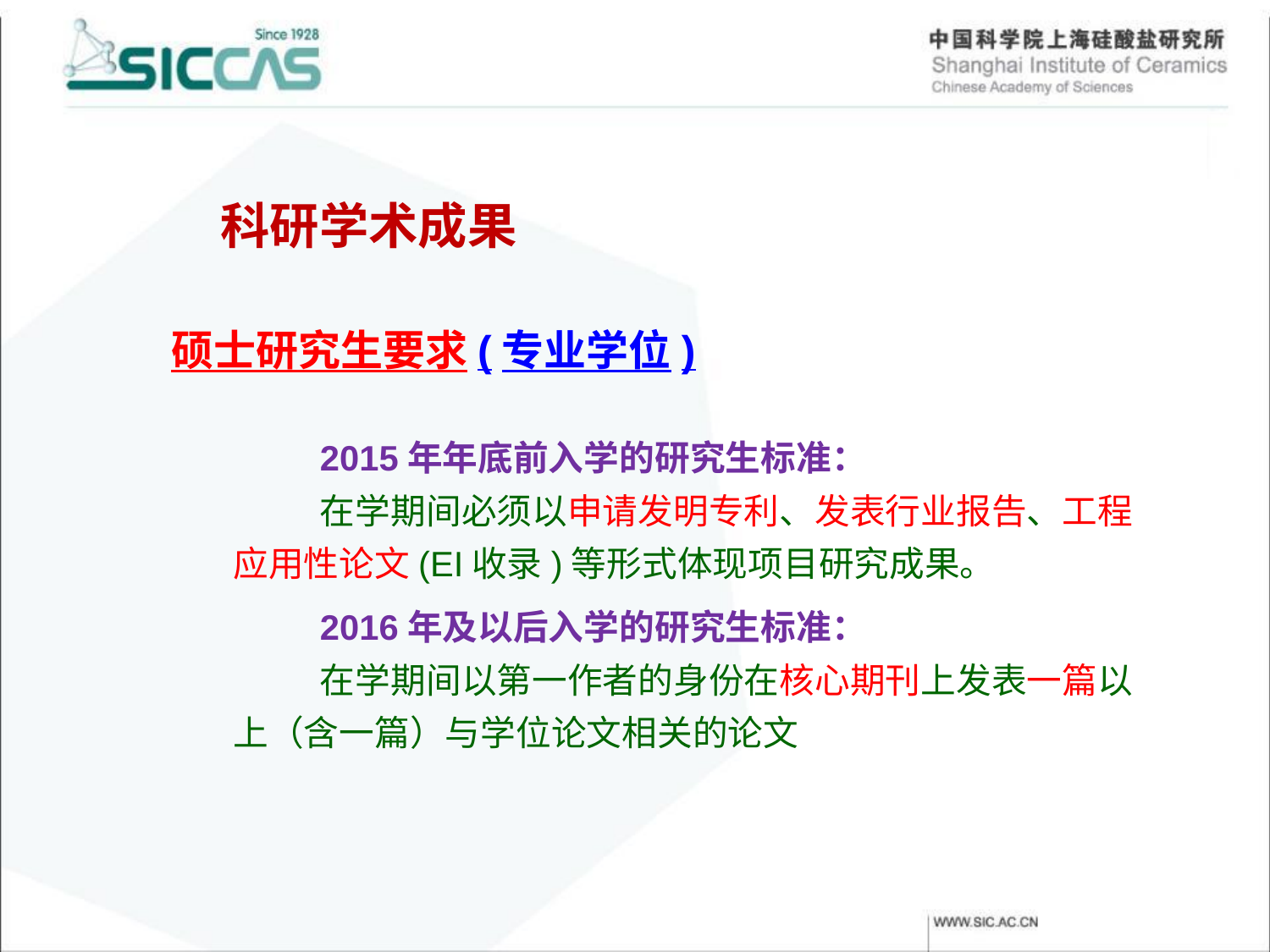

科研学术成果
硕士研究生要求(专业学位)

2015年年底前入学的研究生标准：
在学期间必须以申请发明专利、发表行业报告、工程应用性论文(EI收录)等形式体现项目研究成果。
2016年及以后入学的研究生标准：
在学期间以第一作者的身份在核心期刊上发表一篇以上（含一篇）与学位论文相关的论文